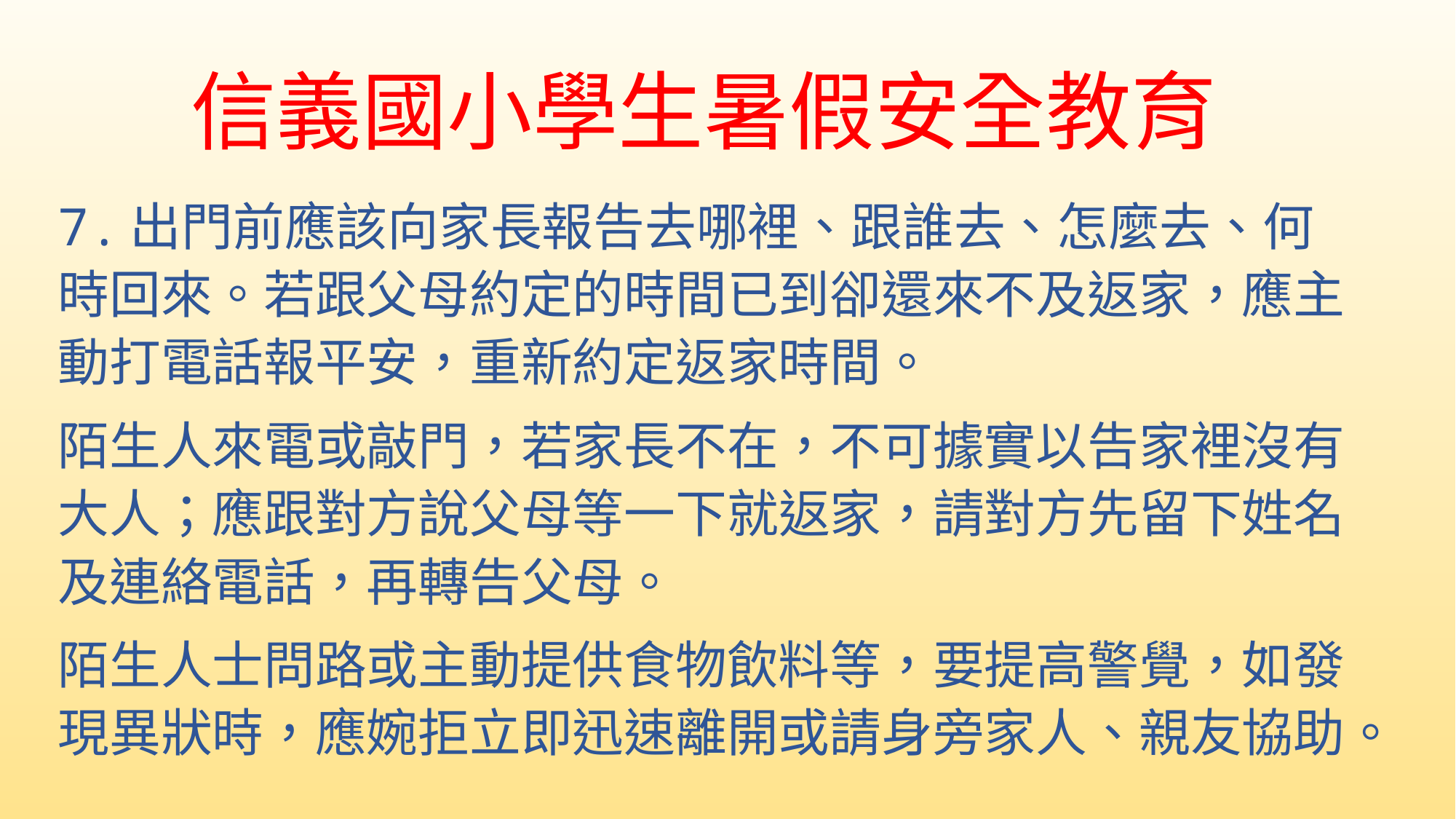

# 信義國小學生暑假安全教育
7.出門前應該向家長報告去哪裡、跟誰去、怎麼去、何時回來。若跟父母約定的時間已到卻還來不及返家，應主動打電話報平安，重新約定返家時間。
陌生人來電或敲門，若家長不在，不可據實以告家裡沒有大人；應跟對方說父母等一下就返家，請對方先留下姓名及連絡電話，再轉告父母。
陌生人士問路或主動提供食物飲料等，要提高警覺，如發現異狀時，應婉拒立即迅速離開或請身旁家人、親友協助。